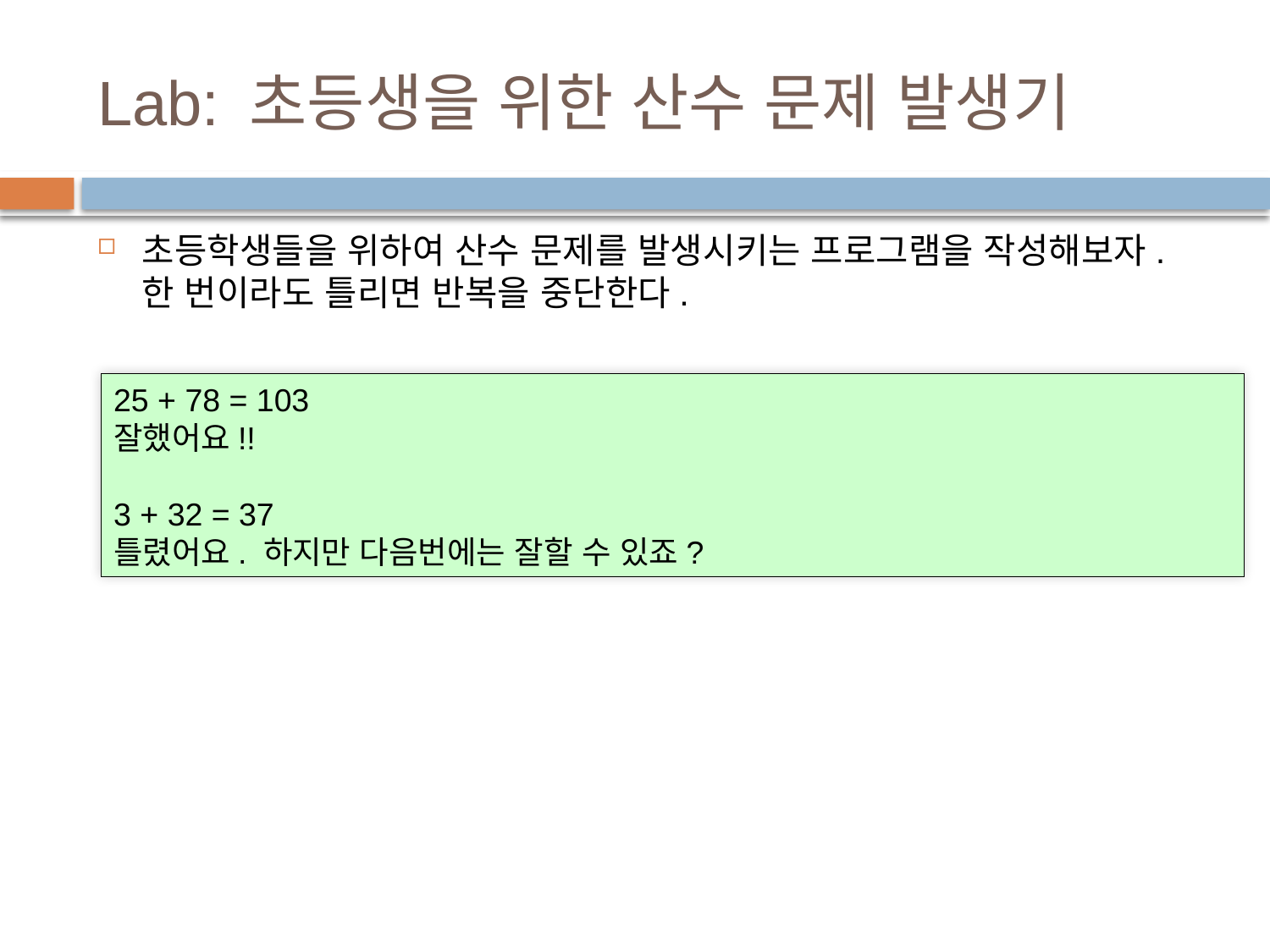

# Lab: 초등생을 위한 산수 문제 발생기
초등학생들을 위하여 산수 문제를 발생시키는 프로그램을 작성해보자. 한 번이라도 틀리면 반복을 중단한다.
25 + 78 = 103
잘했어요!!

3 + 32 = 37
틀렸어요. 하지만 다음번에는 잘할 수 있죠?